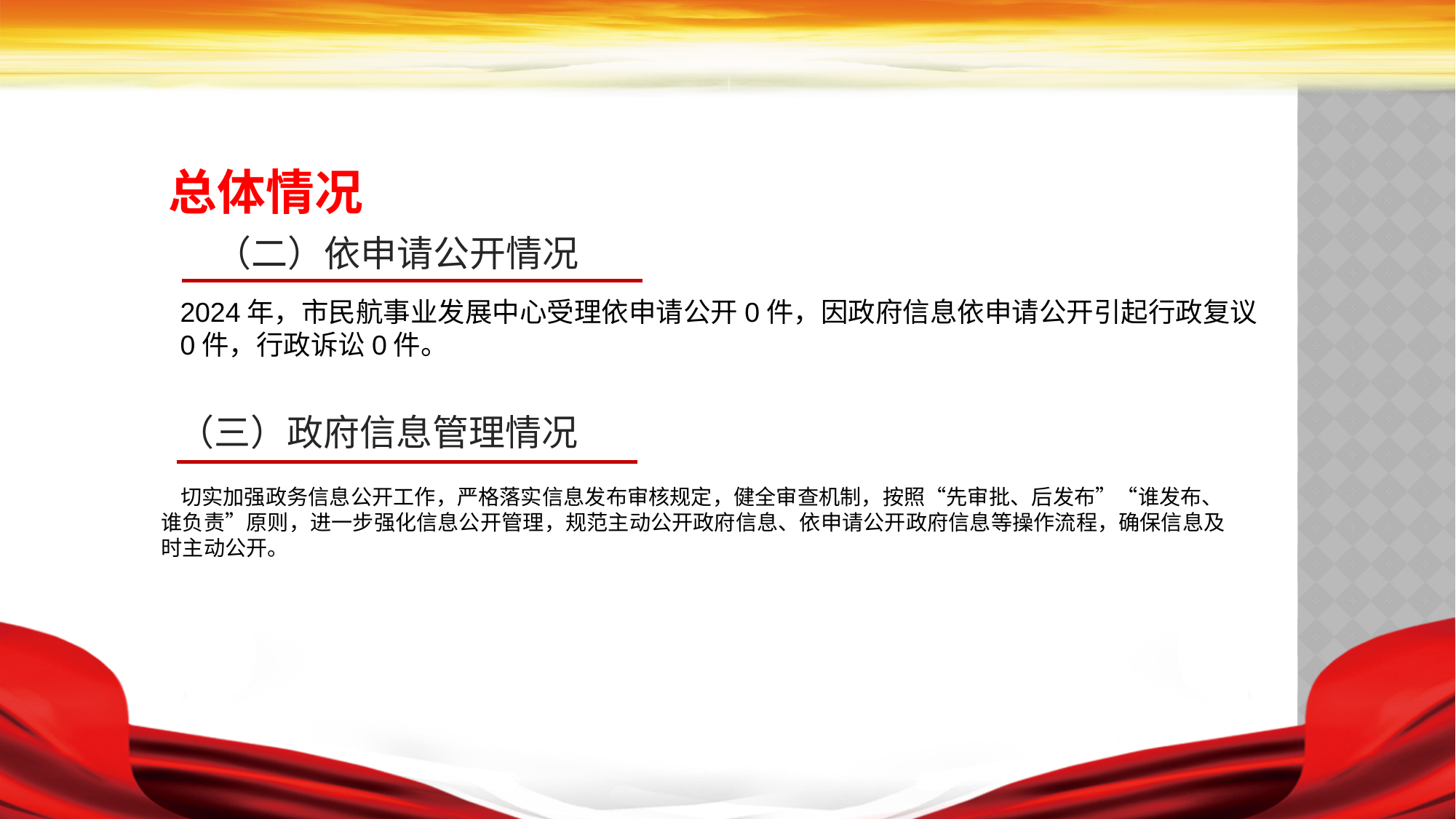

总体情况
（二）依申请公开情况
2024年，市民航事业发展中心受理依申请公开0件，因政府信息依申请公开引起行政复议0件，行政诉讼0件。
（三）政府信息管理情况
   切实加强政务信息公开工作，严格落实信息发布审核规定，健全审查机制，按照“先审批、后发布”“谁发布、谁负责”原则，进一步强化信息公开管理，规范主动公开政府信息、依申请公开政府信息等操作流程，确保信息及时主动公开。